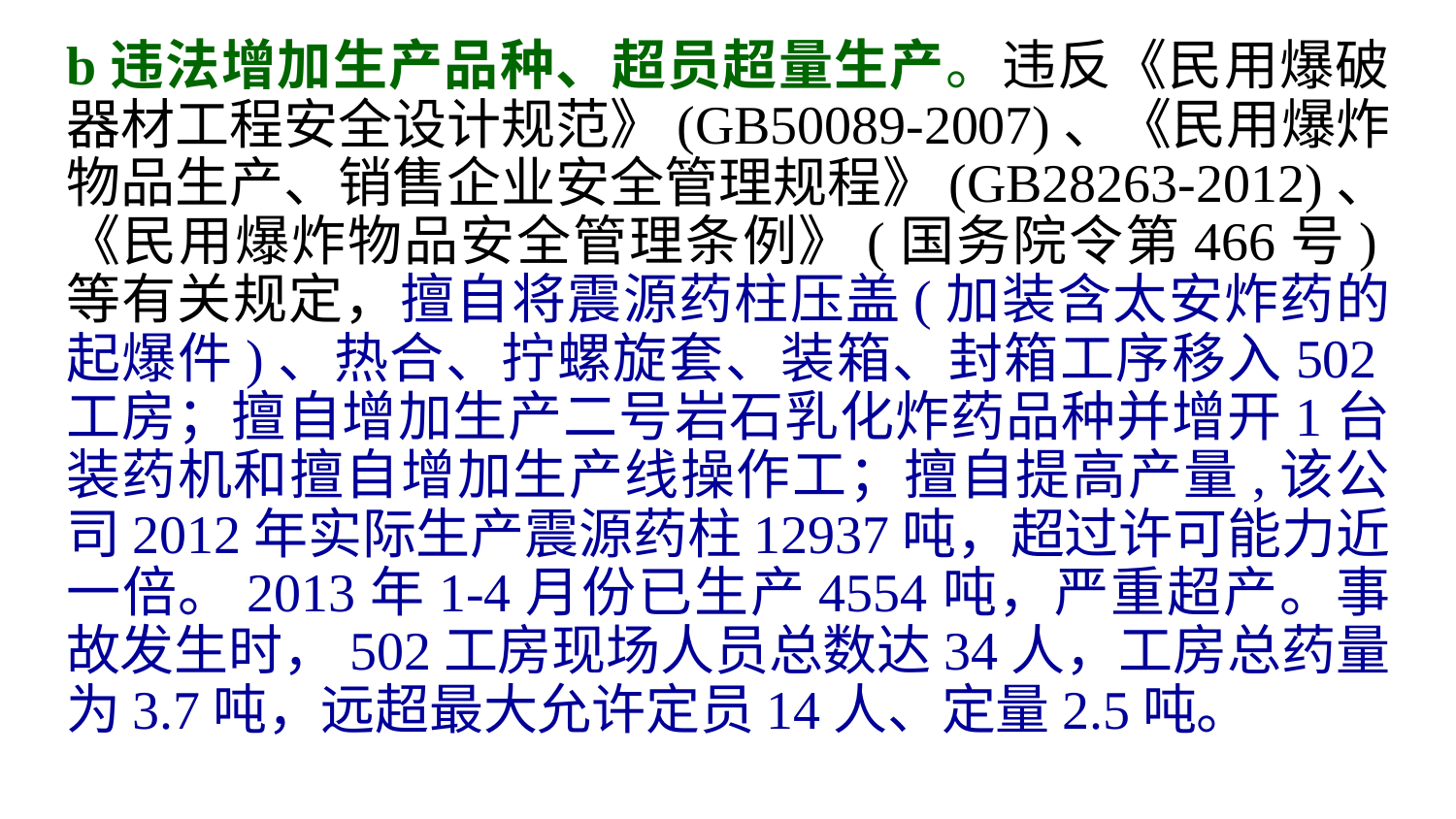

b违法增加生产品种、超员超量生产。违反《民用爆破器材工程安全设计规范》(GB50089-2007)、《民用爆炸物品生产、销售企业安全管理规程》(GB28263-2012)、《民用爆炸物品安全管理条例》(国务院令第466号)等有关规定，擅自将震源药柱压盖(加装含太安炸药的起爆件)、热合、拧螺旋套、装箱、封箱工序移入502工房；擅自增加生产二号岩石乳化炸药品种并增开1台装药机和擅自增加生产线操作工；擅自提高产量,该公司2012年实际生产震源药柱12937吨，超过许可能力近一倍。2013年1-4月份已生产4554吨，严重超产。事故发生时，502工房现场人员总数达34人，工房总药量为3.7吨，远超最大允许定员14人、定量2.5吨。